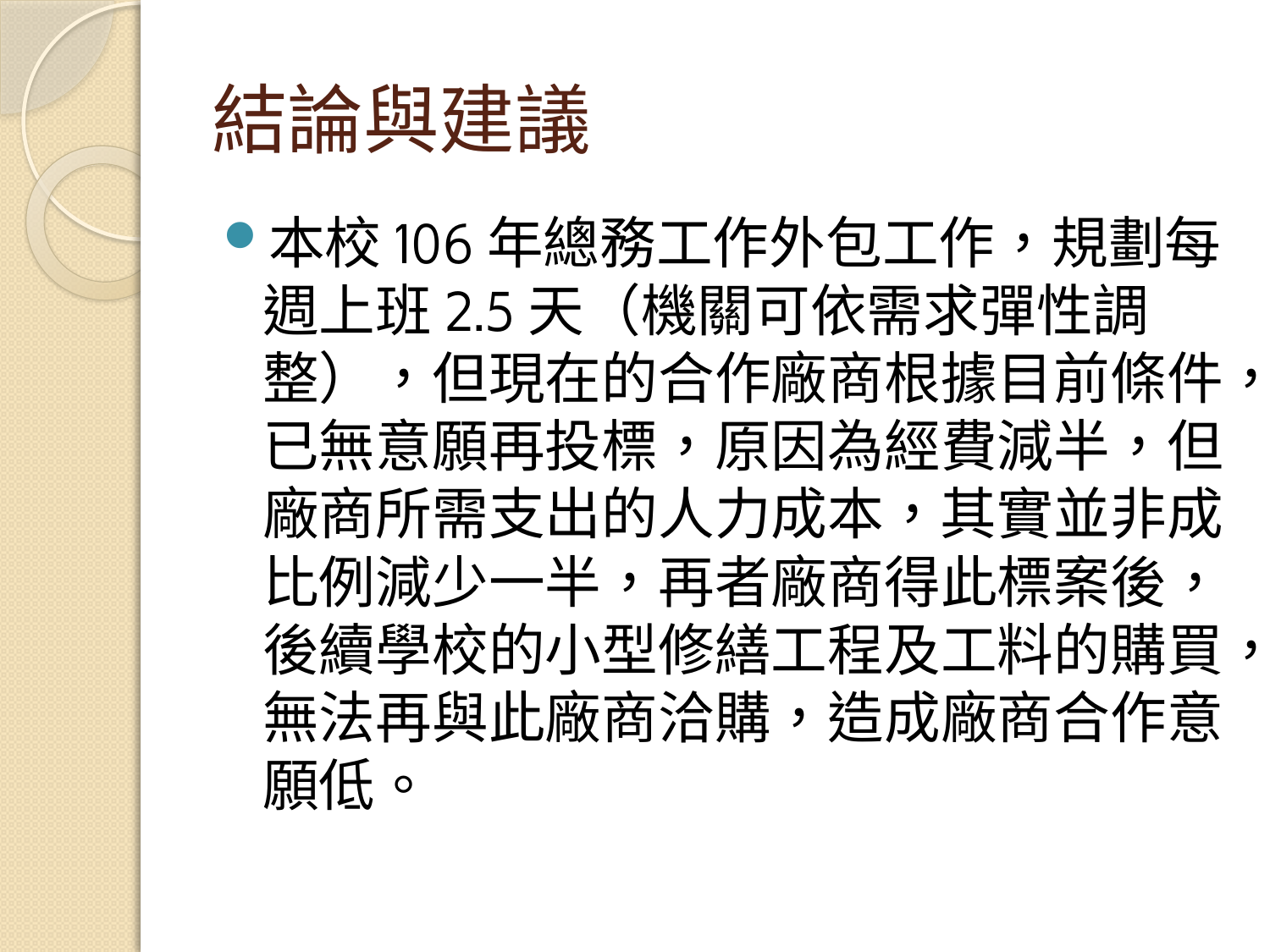

# 結論與建議
本校106年總務工作外包工作，規劃每週上班2.5天（機關可依需求彈性調整），但現在的合作廠商根據目前條件，已無意願再投標，原因為經費減半，但廠商所需支出的人力成本，其實並非成比例減少一半，再者廠商得此標案後，後續學校的小型修繕工程及工料的購買，無法再與此廠商洽購，造成廠商合作意願低。